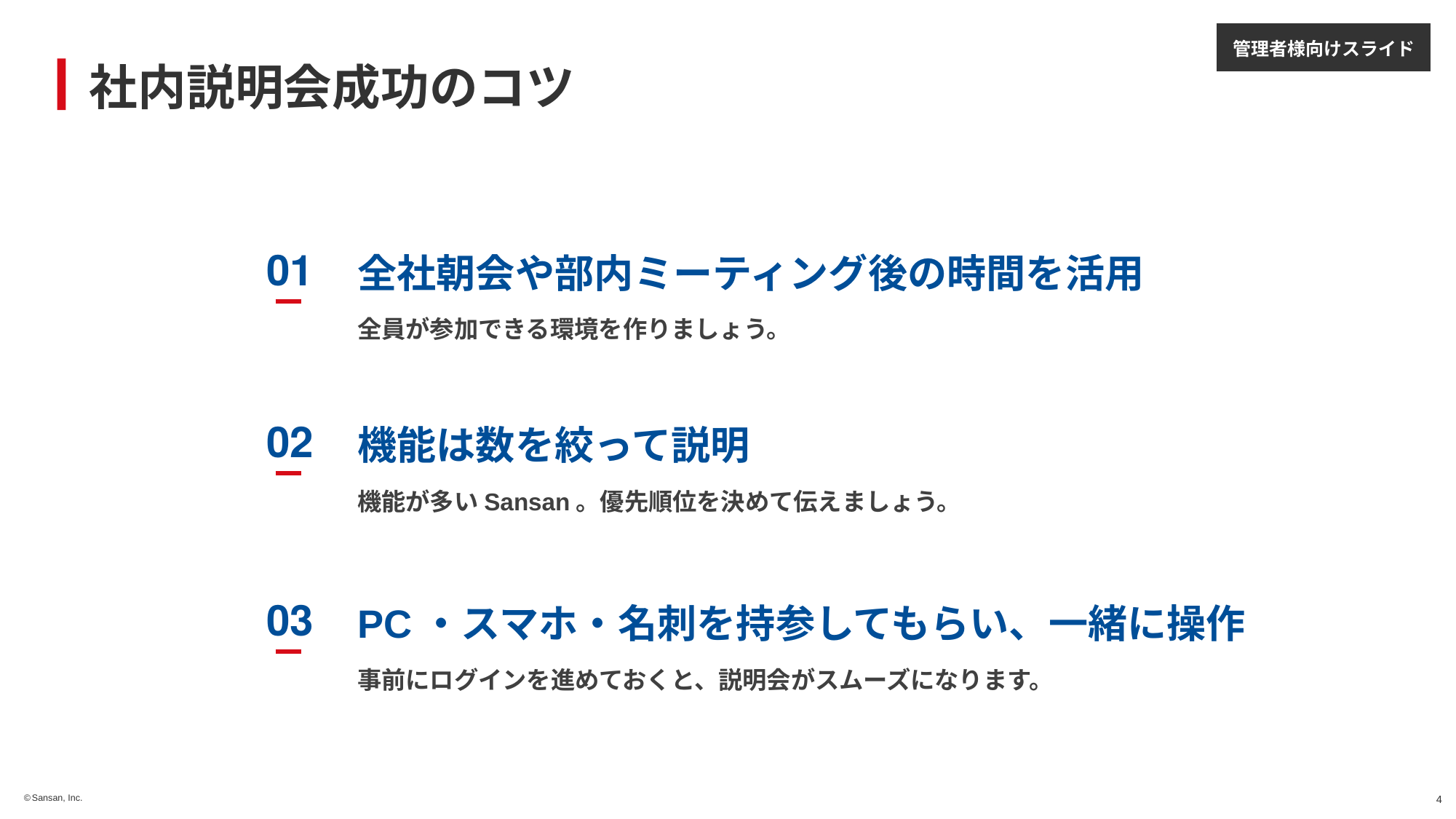

# 社内説明会成功のコツ
01
全社朝会や部内ミーティング後の時間を活用
全員が参加できる環境を作りましょう。
02
機能は数を絞って説明
機能が多いSansan。優先順位を決めて伝えましょう。
03
PC・スマホ・名刺を持参してもらい、一緒に操作
事前にログインを進めておくと、説明会がスムーズになります。

4